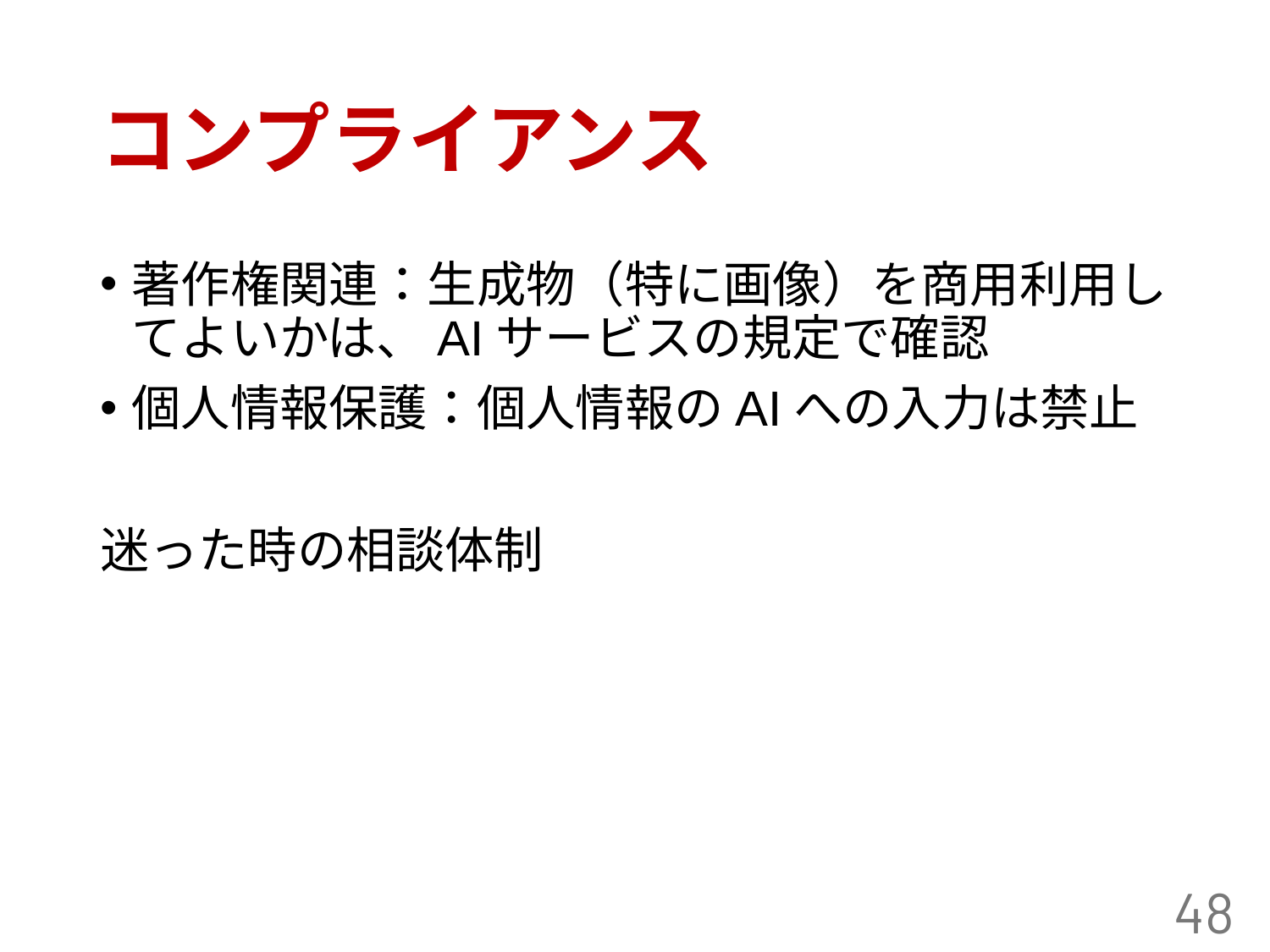

# コンプライアンス
著作権関連：生成物（特に画像）を商用利用してよいかは、AIサービスの規定で確認
個人情報保護：個人情報のAIへの入力は禁止

迷った時の相談体制
48